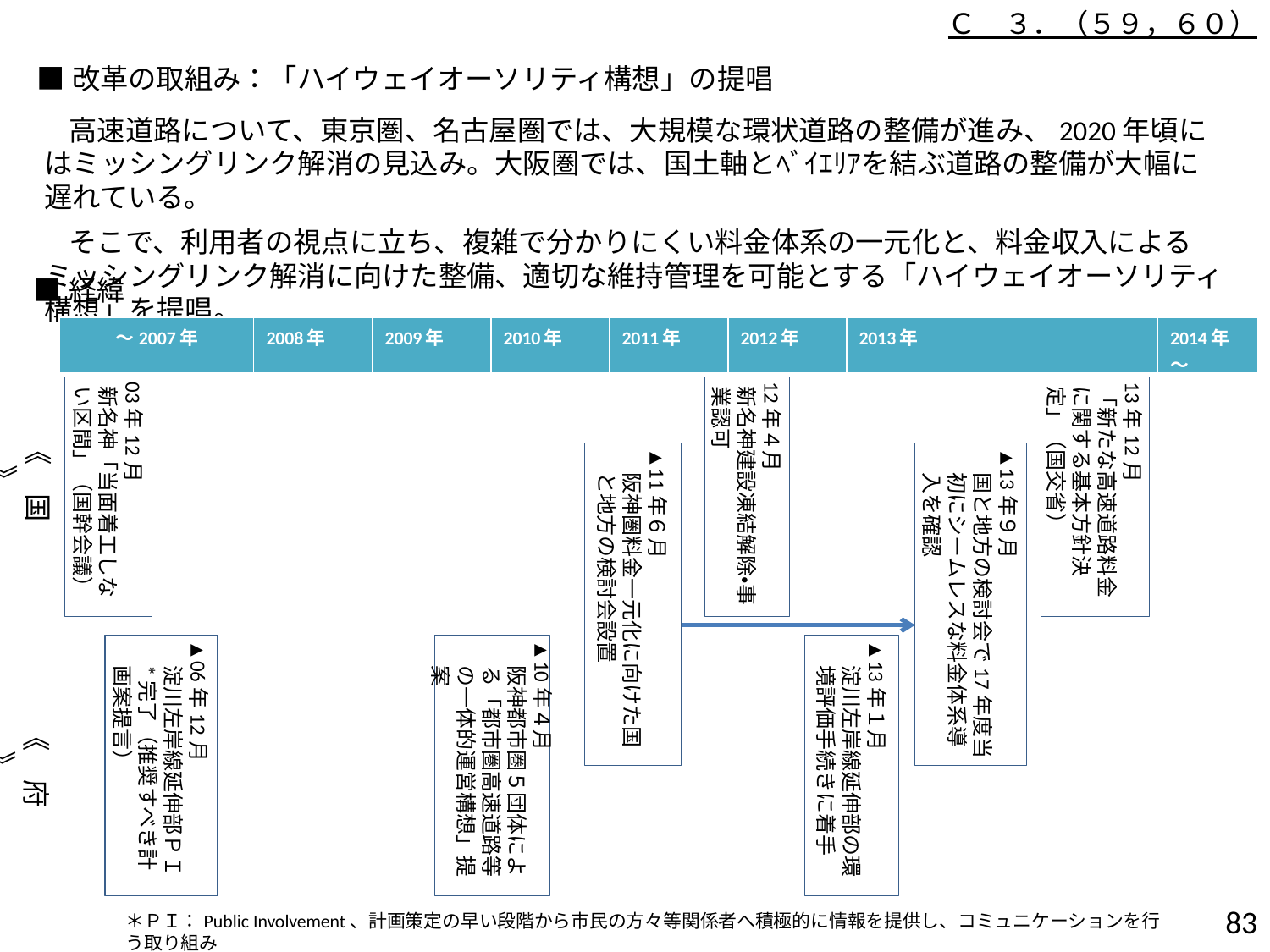

Ｃ　３．（５９，６０）
■改革の取組み：「ハイウェイオーソリティ構想」の提唱
高速道路について、東京圏、名古屋圏では、大規模な環状道路の整備が進み、2020年頃にはミッシングリンク解消の見込み。大阪圏では、国土軸とﾍﾞｲｴﾘｱを結ぶ道路の整備が大幅に遅れている。
そこで、利用者の視点に立ち、複雑で分かりにくい料金体系の一元化と、料金収入によるミッシングリンク解消に向けた整備、適切な維持管理を可能とする「ハイウェイオーソリティ構想」を提唱。
■経緯
| ～2007年 | 2008年 | 2009年 | 2010年 | 2011年 | 2012年 | 2013年 | 2014年～ |
| --- | --- | --- | --- | --- | --- | --- | --- |
▲03年12月
新名神「当面着工しない区間」（国幹会議）
▲12年４月
新名神建設凍結解除・事業認可
▲13年12月
「新たな高速道路料金に関する基本方針決定」（国交省）
《　国　》
▲13年９月
国と地方の検討会で17年度当初にシームレスな料金体系導入を確認
▲11年６月
阪神圏料金一元化に向けた国と地方の検討会設置
▲10年４月
阪神都市圏５団体による「都市圏高速道路等の一体的運営構想」提案
▲13年１月
淀川左岸線延伸部の環境評価手続きに着手
▲06年12月
淀川左岸線延伸部ＰＩ*完了（推奨すべき計画案提言）
《　府　》
83
＊ＰＩ：Public Involvement、計画策定の早い段階から市民の方々等関係者へ積極的に情報を提供し、コミュニケーションを行う取り組み